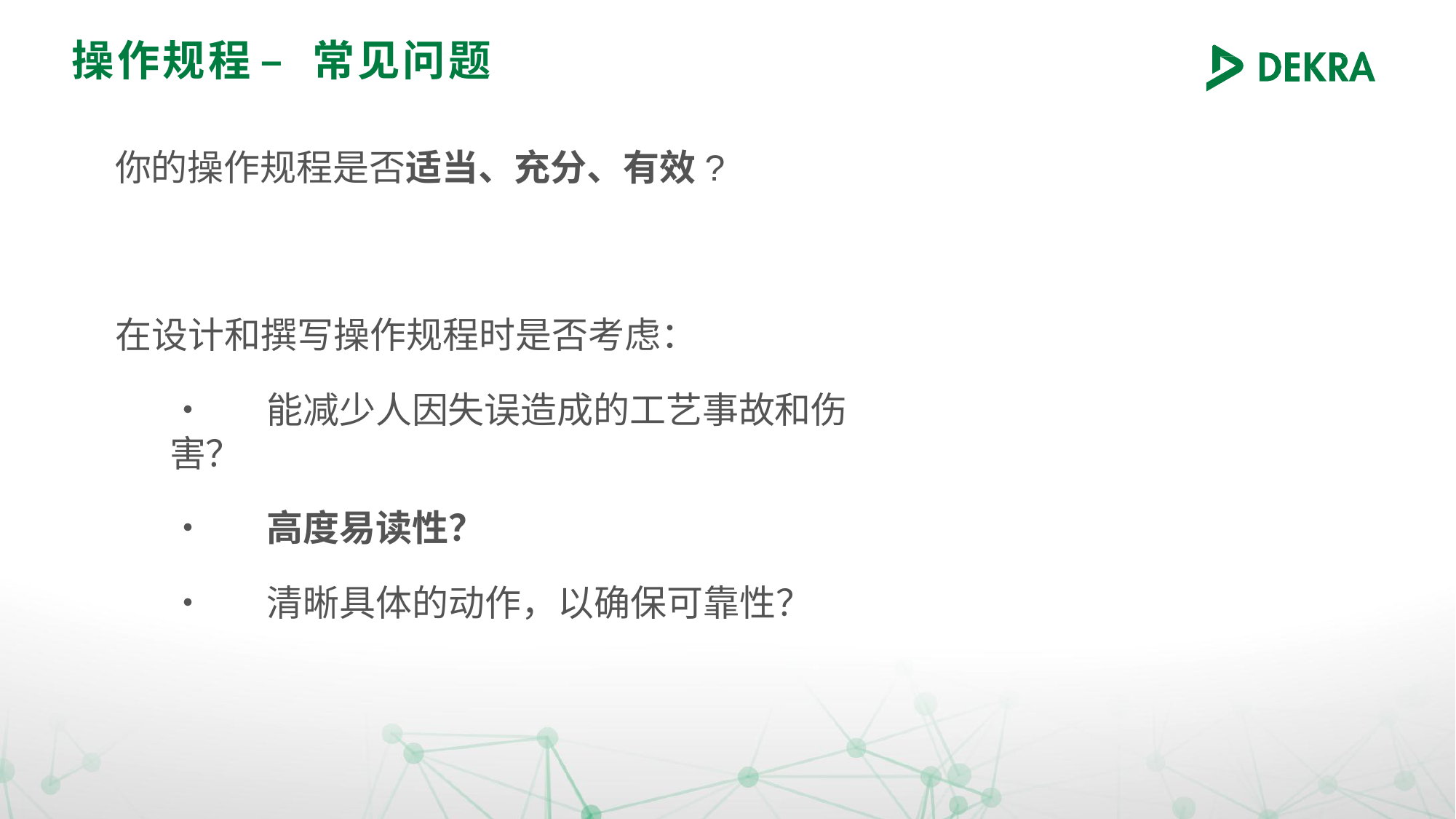

# 操作规程 –	常见问题

你的操作规程是否适当、充分、有效?
在设计和撰写操作规程时是否考虑：
•	能减少人因失误造成的工艺事故和伤害？
•	高度易读性？
•	清晰具体的动作，以确保可靠性？